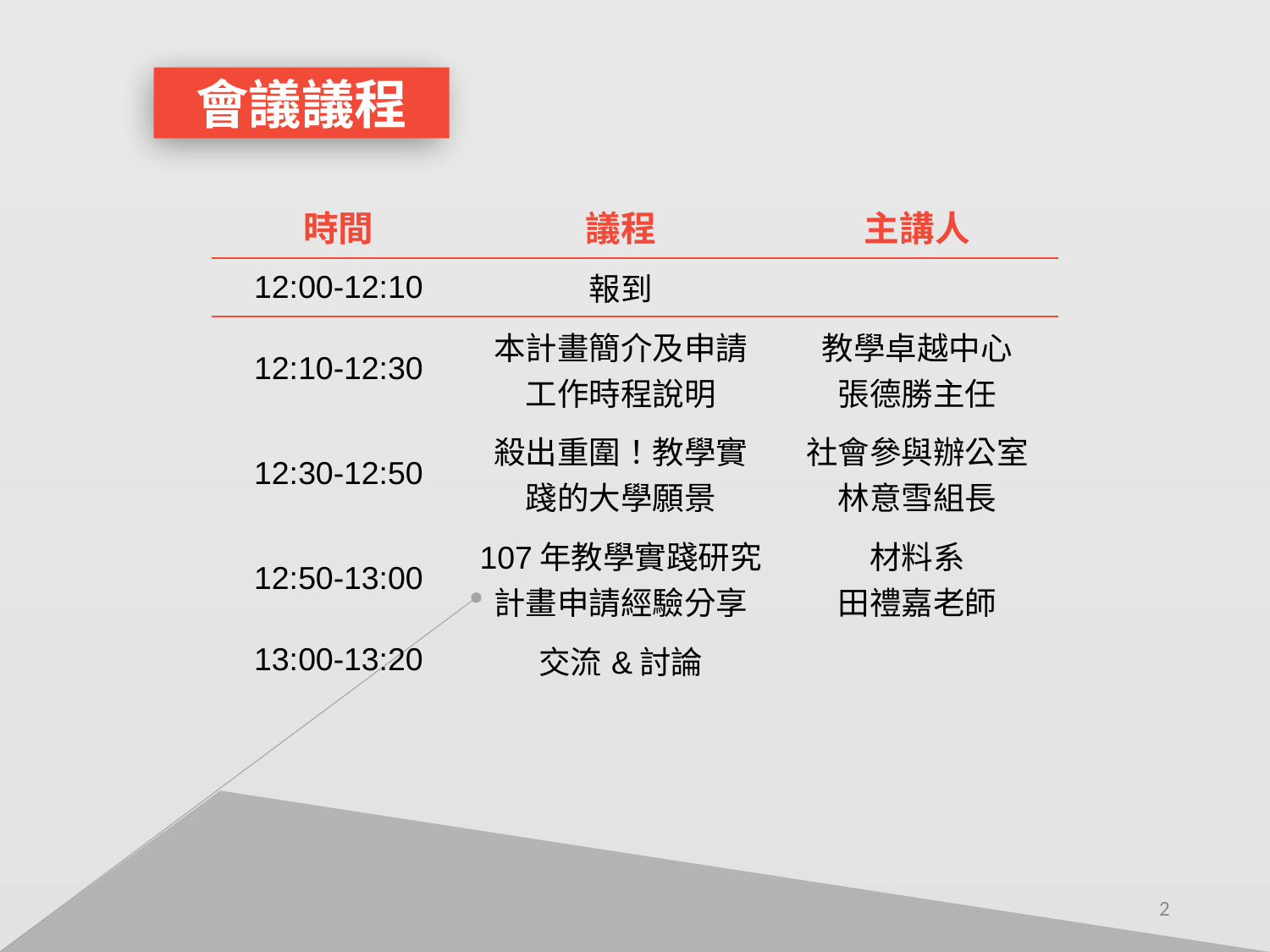

會議議程
| 時間 | 議程 | 主講人 |
| --- | --- | --- |
| 12:00-12:10 | 報到 |  |
| 12:10-12:30 | 本計畫簡介及申請工作時程說明 | 教學卓越中心 張德勝主任 |
| 12:30-12:50 | 殺出重圍！教學實踐的大學願景 | 社會參與辦公室 林意雪組長 |
| 12:50-13:00 | 107年教學實踐研究計畫申請經驗分享 | 材料系 田禮嘉老師 |
| 13:00-13:20 | 交流&討論 |  |

2